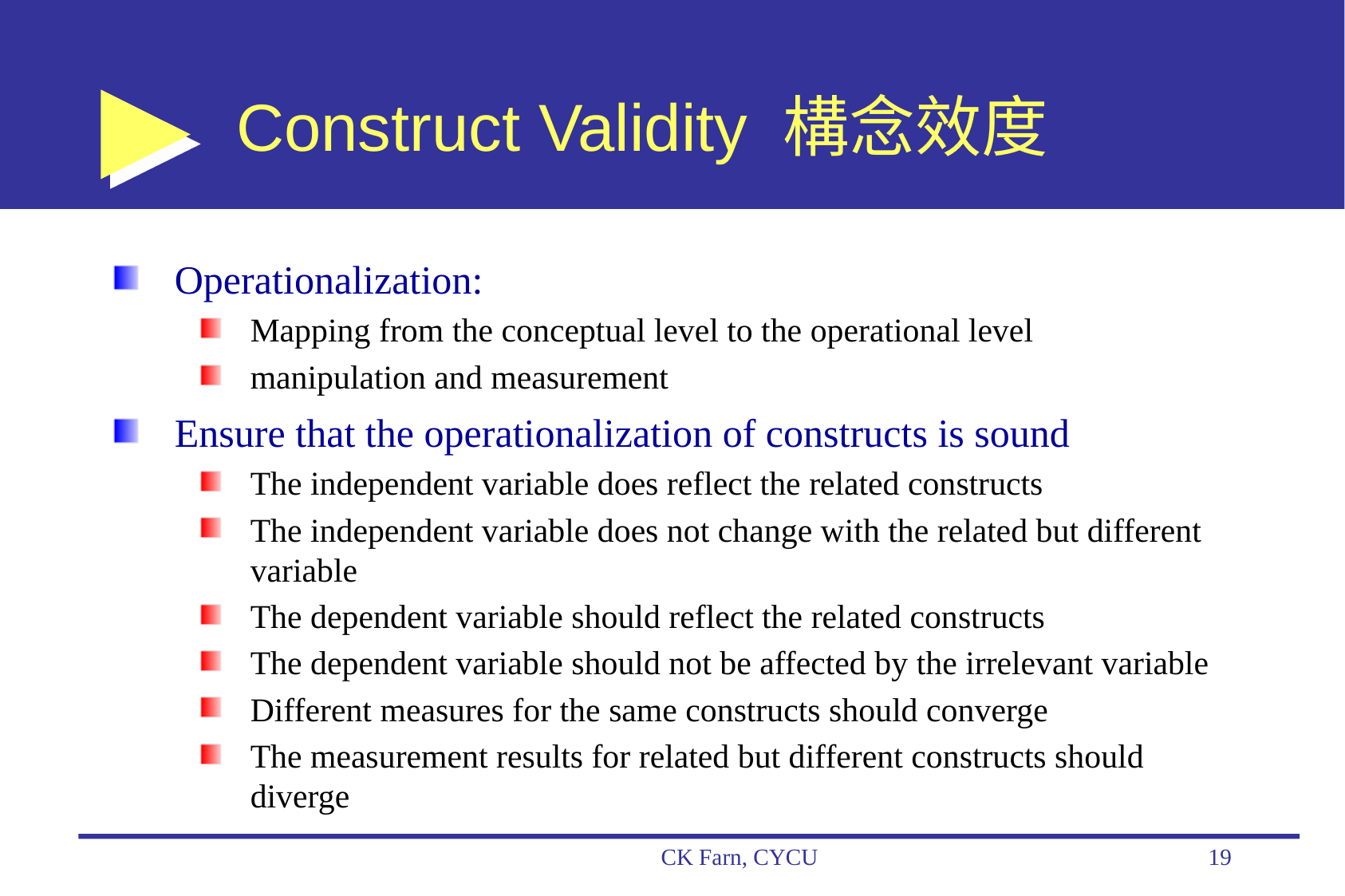

# Construct Validity 構念效度
Operationalization:
Mapping from the conceptual level to the operational level
manipulation and measurement
Ensure that the operationalization of constructs is sound
The independent variable does reflect the related constructs
The independent variable does not change with the related but different variable
The dependent variable should reflect the related constructs
The dependent variable should not be affected by the irrelevant variable
Different measures for the same constructs should converge
The measurement results for related but different constructs should diverge
CK Farn, CYCU
19